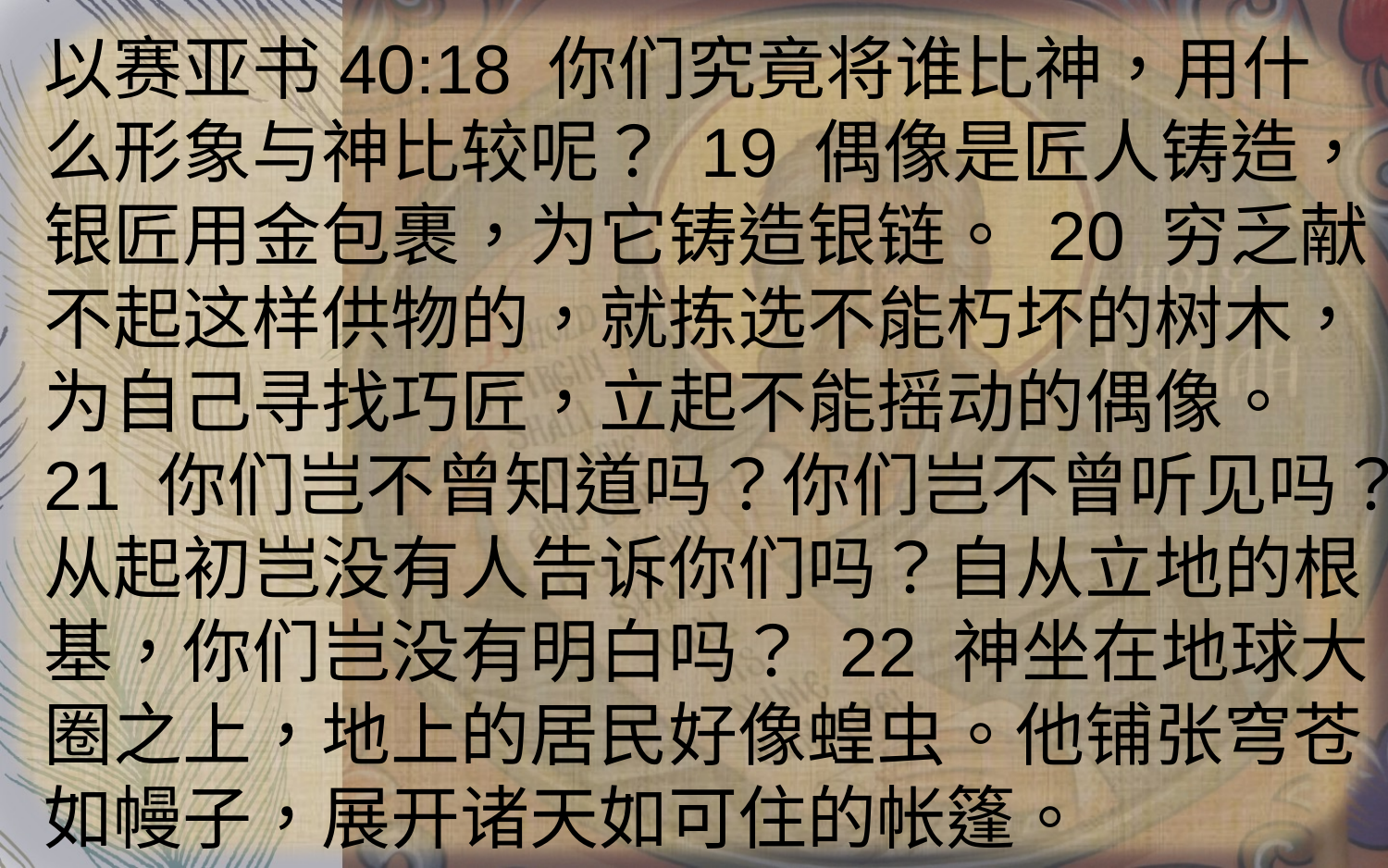

以赛亚书40:18 你们究竟将谁比神，用什么形象与神比较呢？ 19 偶像是匠人铸造，银匠用金包裹，为它铸造银链。 20 穷乏献不起这样供物的，就拣选不能朽坏的树木，为自己寻找巧匠，立起不能摇动的偶像。 21 你们岂不曾知道吗？你们岂不曾听见吗？从起初岂没有人告诉你们吗？自从立地的根基，你们岂没有明白吗？ 22 神坐在地球大圈之上，地上的居民好像蝗虫。他铺张穹苍如幔子，展开诸天如可住的帐篷。